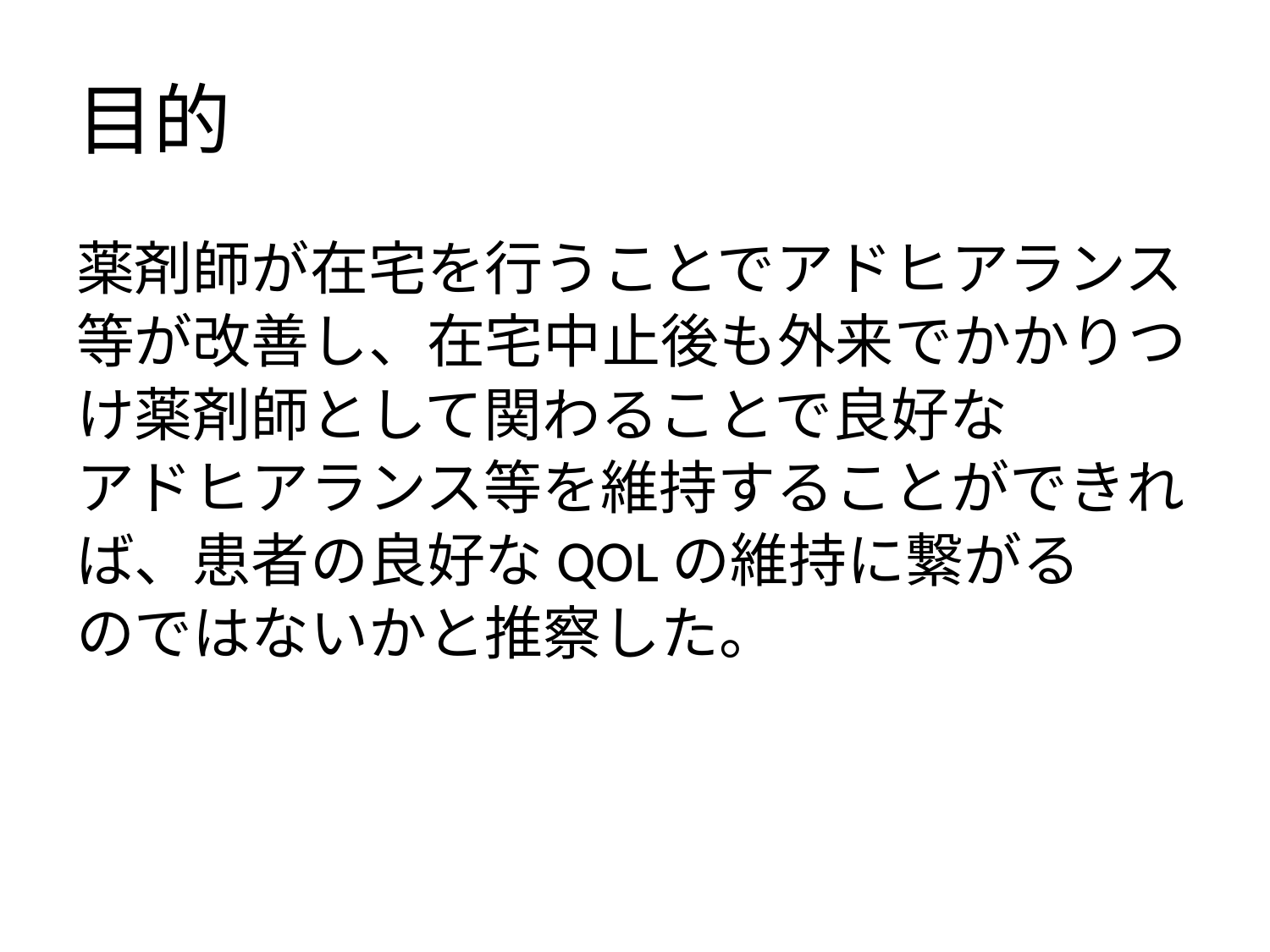

# 目的
薬剤師が在宅を行うことでアドヒアランス等が改善し、在宅中止後も外来でかかりつけ薬剤師として関わることで良好な
アドヒアランス等を維持することができれば、患者の良好なQOLの維持に繋がる
のではないかと推察した。